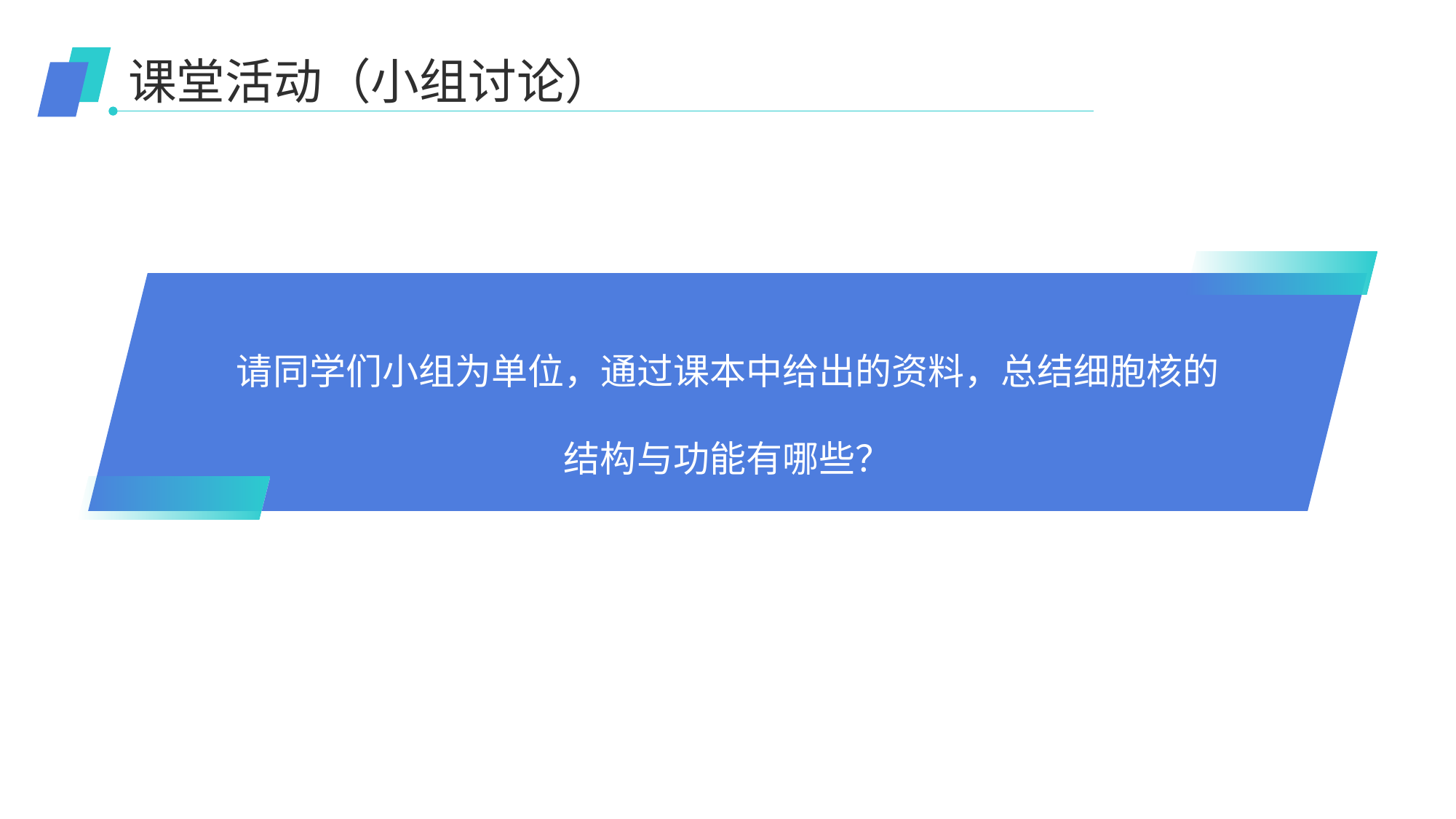

课堂活动（小组讨论）

请同学们小组为单位，通过课本中给出的资料，总结细胞核的结构与功能有哪些？